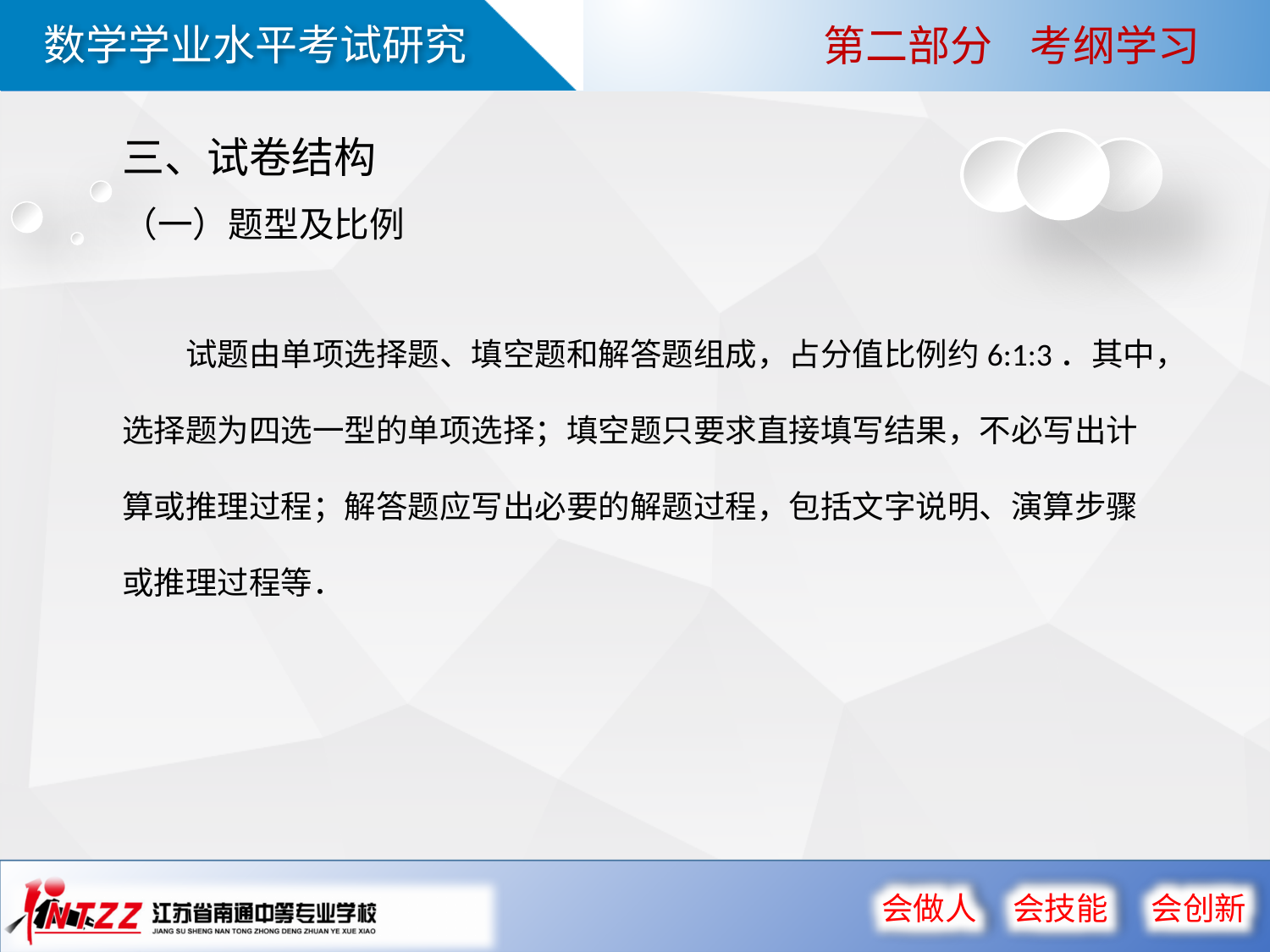

第二部分    考纲学习
三、试卷结构

（一）题型及比例

试题由单项选择题、填空题和解答题组成，占分值比例约6:1:3．其中，选择题为四选一型的单项选择；填空题只要求直接填写结果，不必写出计算或推理过程；解答题应写出必要的解题过程，包括文字说明、演算步骤或推理过程等．